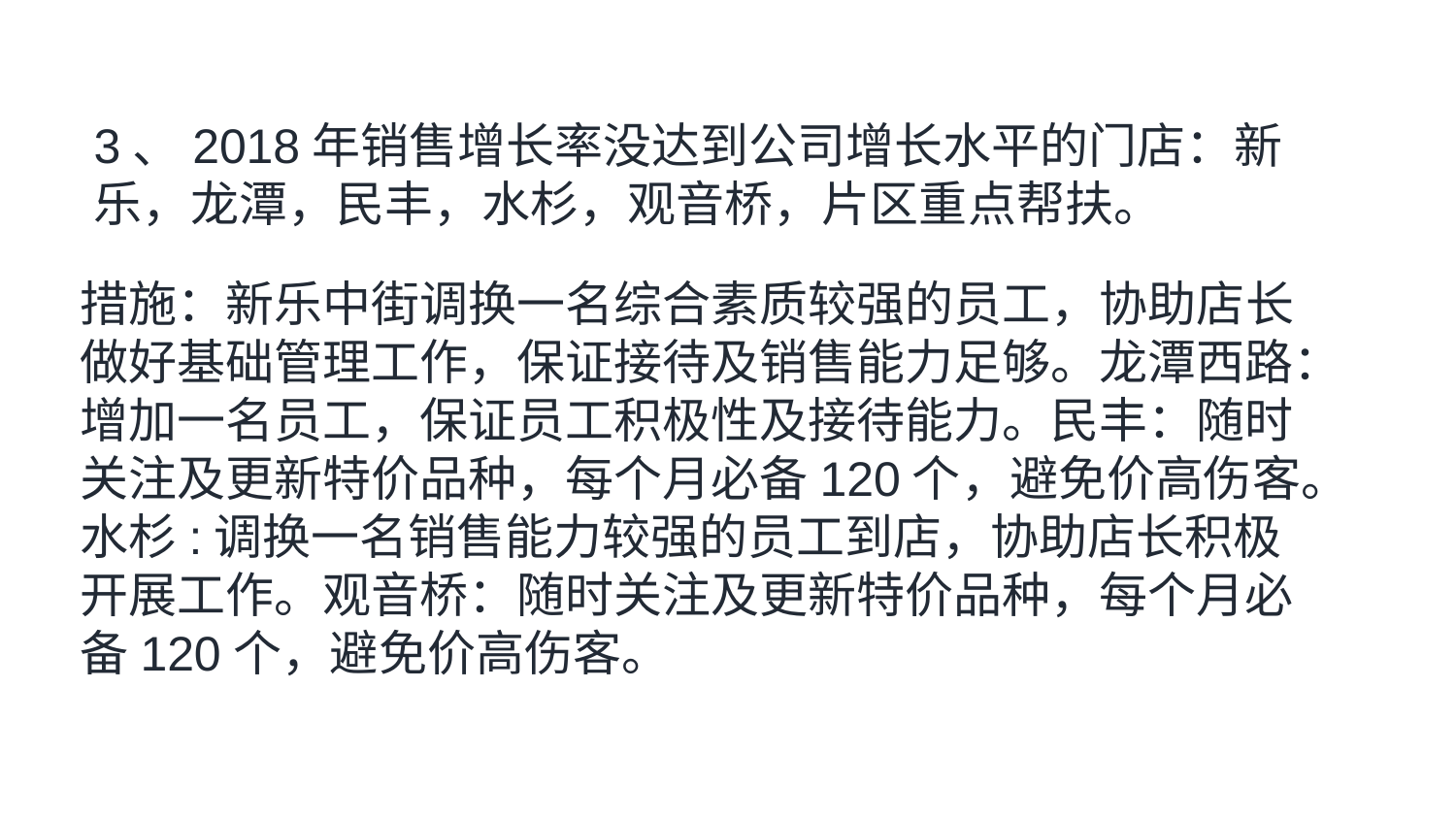

3、2018年销售增长率没达到公司增长水平的门店：新乐，龙潭，民丰，水杉，观音桥，片区重点帮扶。
措施：新乐中街调换一名综合素质较强的员工，协助店长做好基础管理工作，保证接待及销售能力足够。龙潭西路：增加一名员工，保证员工积极性及接待能力。民丰：随时关注及更新特价品种，每个月必备120个，避免价高伤客。水杉:调换一名销售能力较强的员工到店，协助店长积极开展工作。观音桥：随时关注及更新特价品种，每个月必备120个，避免价高伤客。